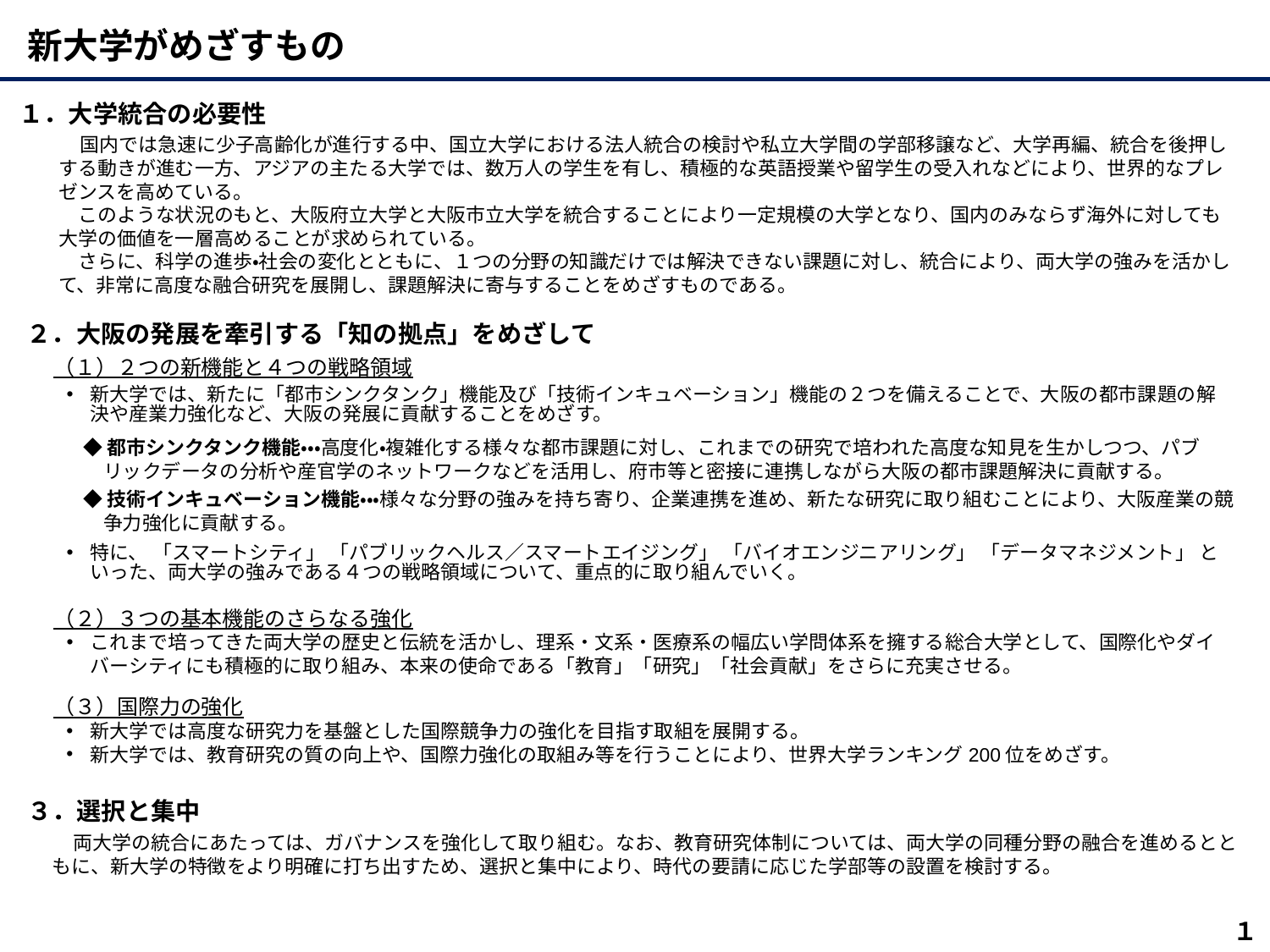

新大学がめざすもの
１．大学統合の必要性
　国内では急速に少子高齢化が進行する中、国立大学における法人統合の検討や私立大学間の学部移譲など、大学再編、統合を後押しする動きが進む一方、アジアの主たる大学では、数万人の学生を有し、積極的な英語授業や留学生の受入れなどにより、世界的なプレゼンスを高めている。
　このような状況のもと、大阪府立大学と大阪市立大学を統合することにより一定規模の大学となり、国内のみならず海外に対しても大学の価値を一層高めることが求められている。
　さらに、科学の進歩・社会の変化とともに、１つの分野の知識だけでは解決できない課題に対し、統合により、両大学の強みを活かして、非常に高度な融合研究を展開し、課題解決に寄与することをめざすものである。
２．大阪の発展を牽引する「知の拠点」をめざして
（１）２つの新機能と４つの戦略領域
新大学では、新たに「都市シンクタンク」機能及び「技術インキュベーション」機能の２つを備えることで、大阪の都市課題の解決や産業力強化など、大阪の発展に貢献することをめざす。
◆都市シンクタンク機能・・・高度化・複雑化する様々な都市課題に対し、これまでの研究で培われた高度な知見を生かしつつ、パブリックデータの分析や産官学のネットワークなどを活用し、府市等と密接に連携しながら大阪の都市課題解決に貢献する。
◆技術インキュベーション機能・・・様々な分野の強みを持ち寄り、企業連携を進め、新たな研究に取り組むことにより、大阪産業の競争力強化に貢献する。
特に、 「スマートシティ」 「パブリックヘルス／スマートエイジング」 「バイオエンジニアリング」 「データマネジメント」 といった、両大学の強みである４つの戦略領域について、重点的に取り組んでいく。
（２）３つの基本機能のさらなる強化
これまで培ってきた両大学の歴史と伝統を活かし、理系・文系・医療系の幅広い学問体系を擁する総合大学として、国際化やダイバーシティにも積極的に取り組み、本来の使命である「教育」「研究」「社会貢献」をさらに充実させる。
（３）国際力の強化
新大学では高度な研究力を基盤とした国際競争力の強化を目指す取組を展開する。
新大学では、教育研究の質の向上や、国際力強化の取組み等を行うことにより、世界大学ランキング200位をめざす。
３．選択と集中
　両大学の統合にあたっては、ガバナンスを強化して取り組む。なお、教育研究体制については、両大学の同種分野の融合を進めるとともに、新大学の特徴をより明確に打ち出すため、選択と集中により、時代の要請に応じた学部等の設置を検討する。
１